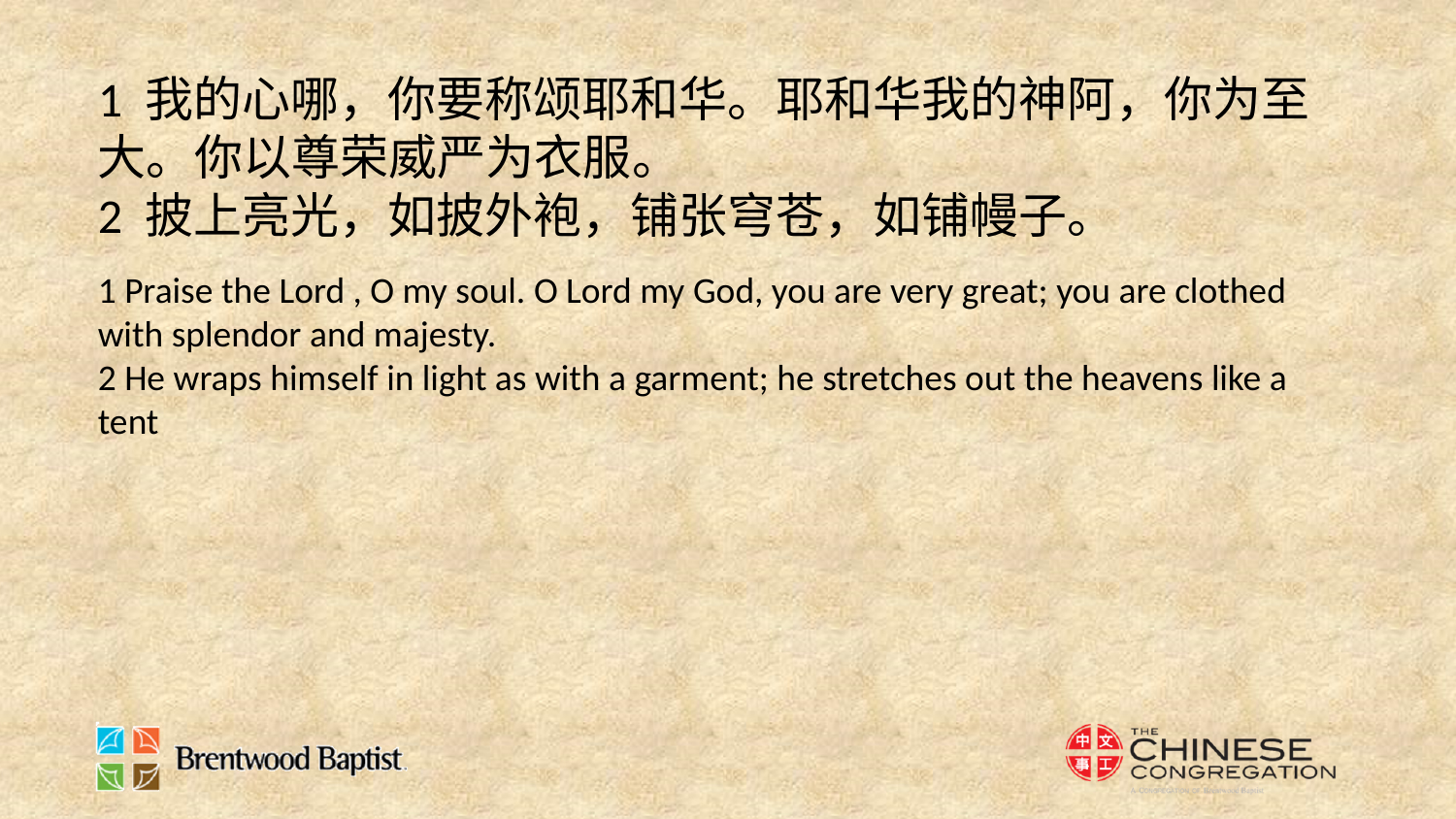

1 我的心哪，你要称颂耶和华。耶和华我的神阿，你为至大。你以尊荣威严为衣服。
2 披上亮光，如披外袍，铺张穹苍，如铺幔子。

1 Praise the Lord , O my soul. O Lord my God, you are very great; you are clothed with splendor and majesty.
2 He wraps himself in light as with a garment; he stretches out the heavens like a tent